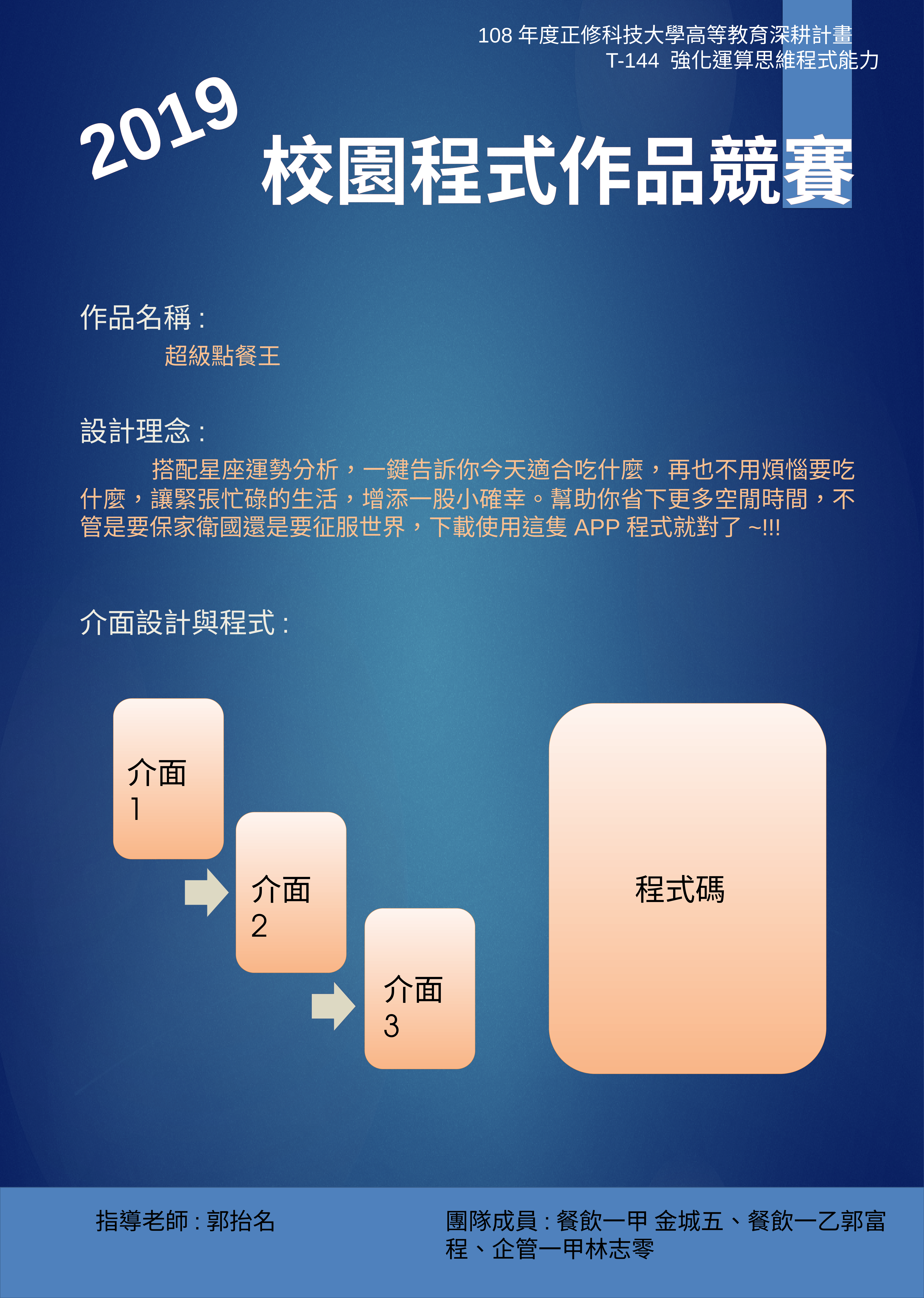

108年度正修科技大學高等教育深耕計畫
                      T-144 強化運算思維程式能力
2019
           校園程式作品競賽
# 作品名稱: 超級點餐王
設計理念:
         搭配星座運勢分析，一鍵告訴你今天適合吃什麼，再也不用煩惱要吃什麼，讓緊張忙碌的生活，增添一股小確幸。幫助你省下更多空閒時間，不管是要保家衛國還是要征服世界，下載使用這隻APP程式就對了~!!!

介面設計與程式:
注意事項:
1、標題72pt、內文60pt
2、請使用繁黑體設計
3、標題可自行移動
4、介面與程式碼圖片可自
       由調整
5、下方請輸入老師、成員
       姓名

介面1

介面2
程式碼

介面3

團隊成員:餐飲一甲 金城五、餐飲一乙郭富程、企管一甲林志零
指導老師:郭抬名